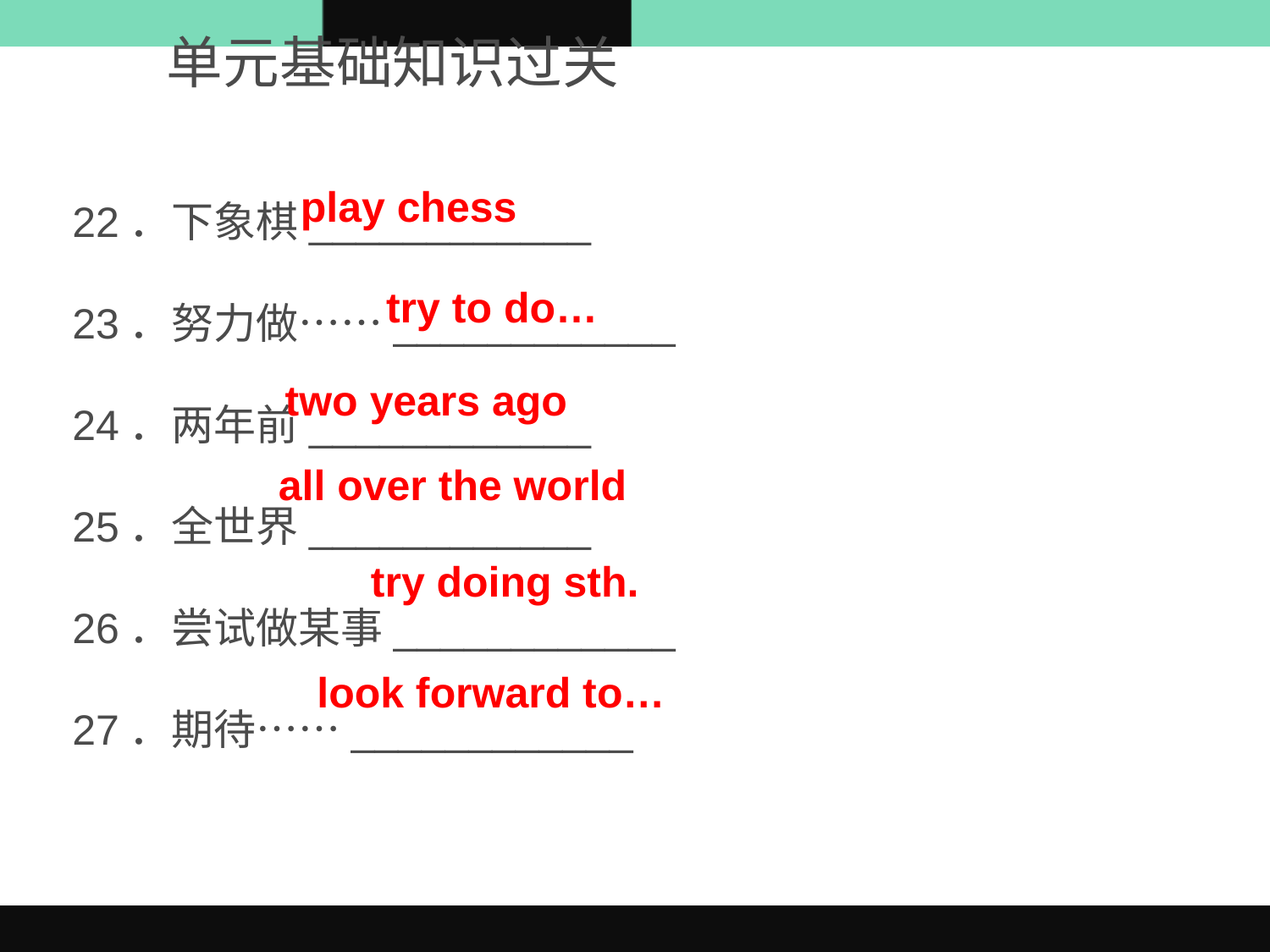

单元基础知识过关
22．下象棋____________
23．努力做……____________
24．两年前____________
25．全世界____________
26．尝试做某事____________
27．期待……____________
play chess
try to do…
two years ago
all over the world
try doing sth.
look forward to…